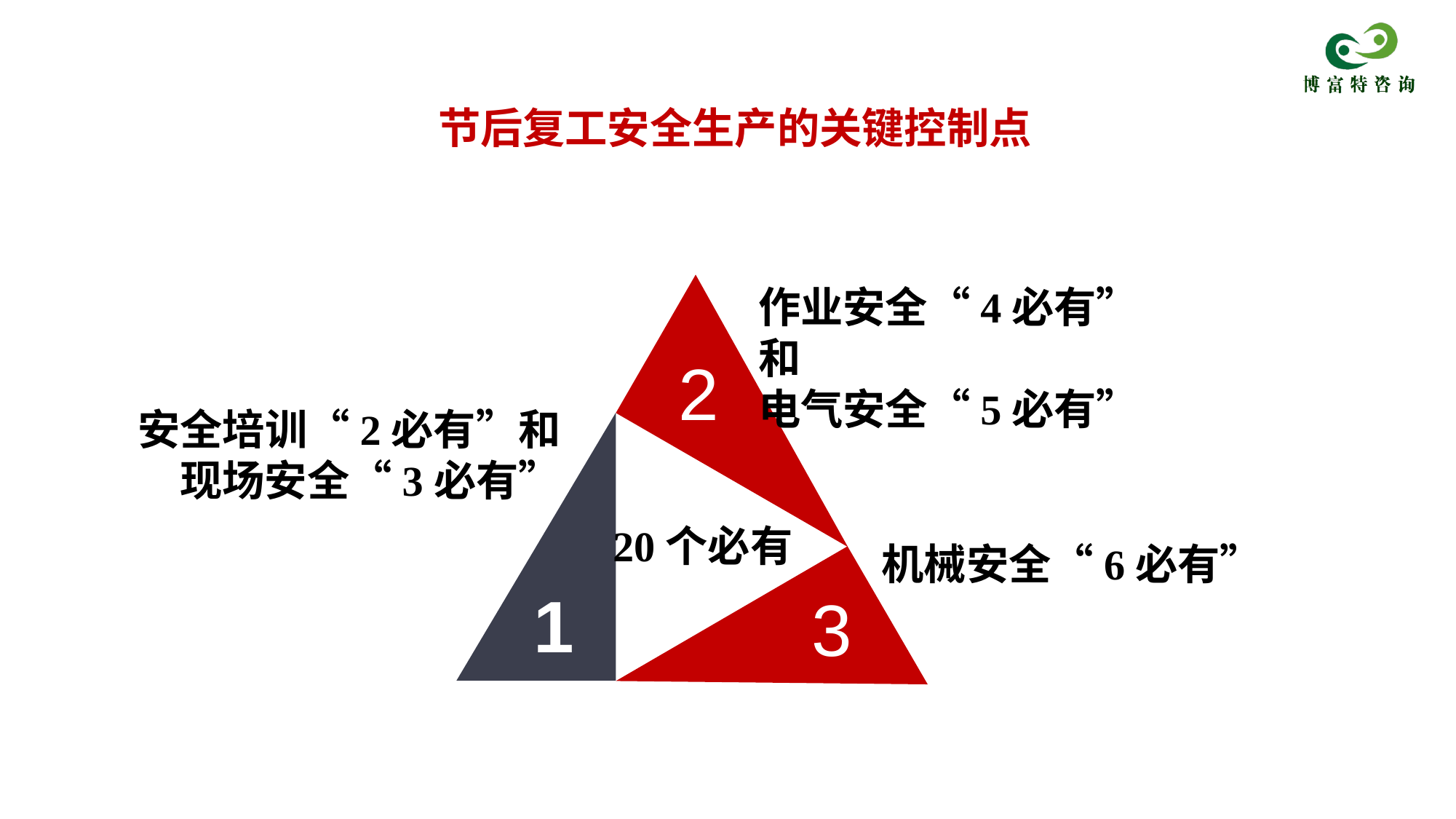

节后复工安全生产的关键控制点
作业安全“4必有”和
电气安全“5必有”
2

安全培训“2必有”和
现场安全“3必有”

20个必有
机械安全“6必有”
1
3

41